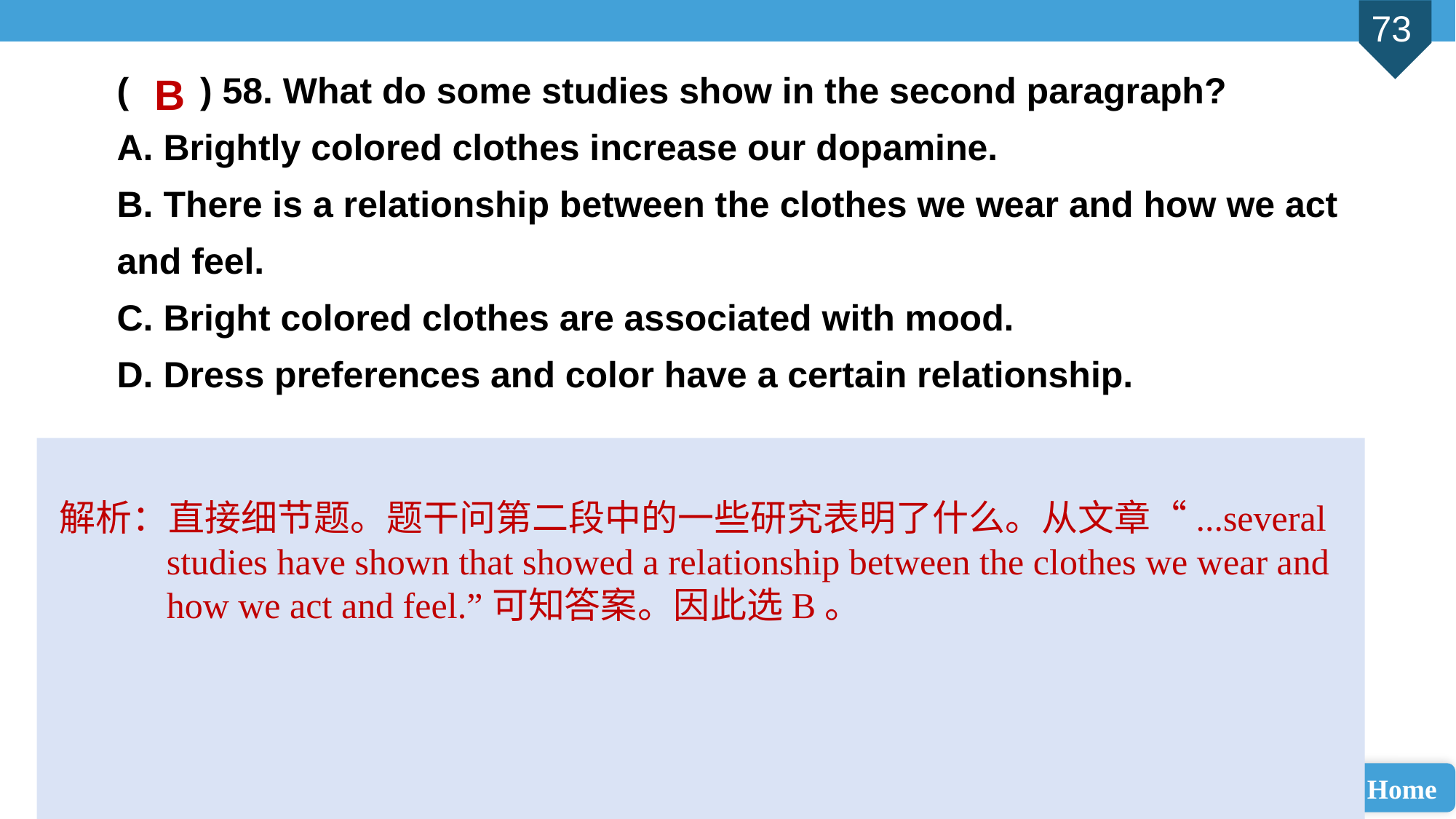

(       ) 58. What do some studies show in the second paragraph?
A. Brightly colored clothes increase our dopamine.
B. There is a relationship between the clothes we wear and how we act and feel.
C. Bright colored clothes are associated with mood.
D. Dress preferences and color have a certain relationship.
B

解析：直接细节题。题干问第二段中的一些研究表明了什么。从文章“...several studies have shown that showed a relationship between the clothes we wear and how we act and feel.”可知答案。因此选B。